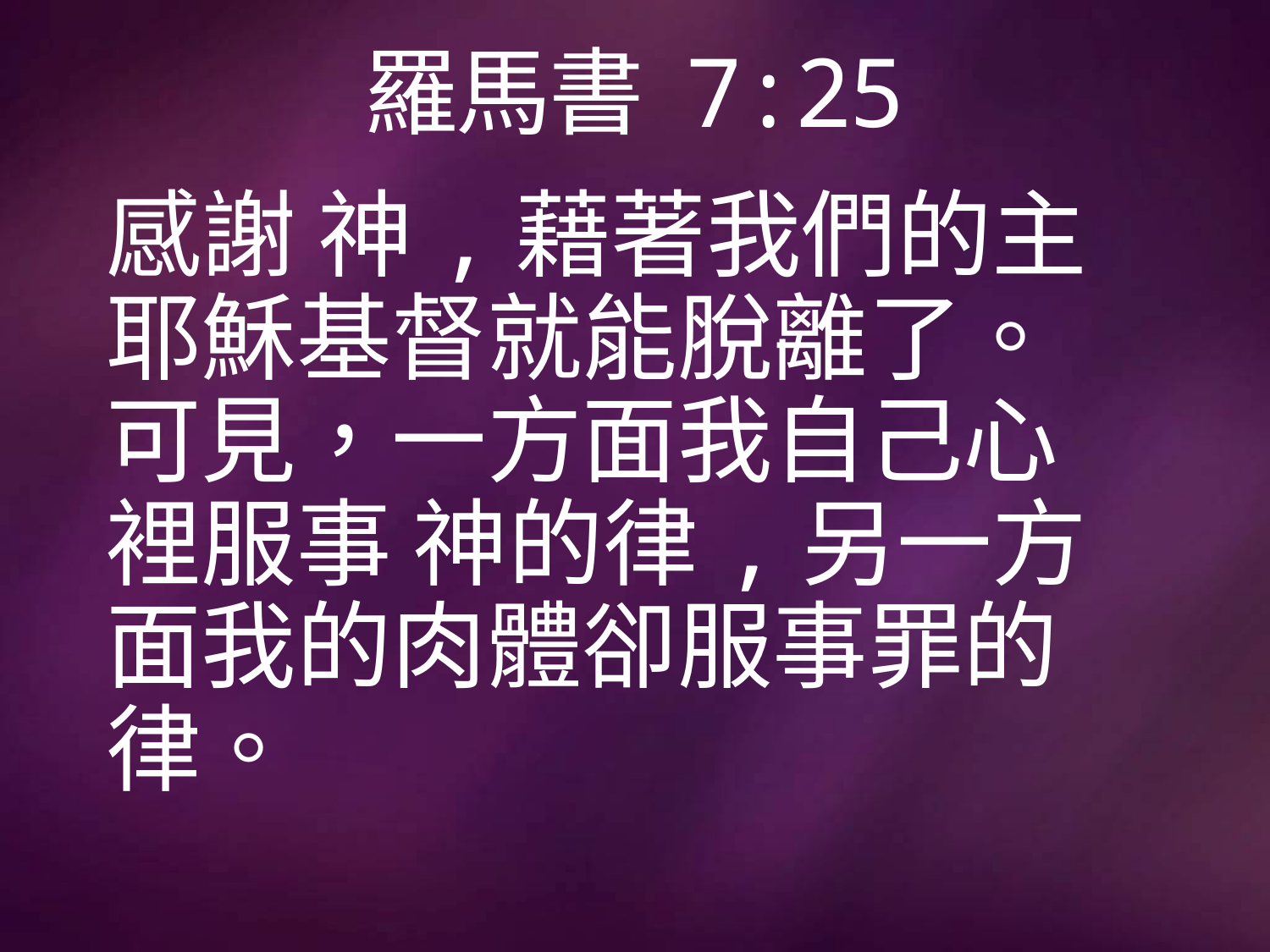

# 羅馬書 7:25
感謝 神,藉著我們的主耶穌基督就能脫離了。可見，一方面我自己心裡服事 神的律,另一方面我的肉體卻服事罪的律。